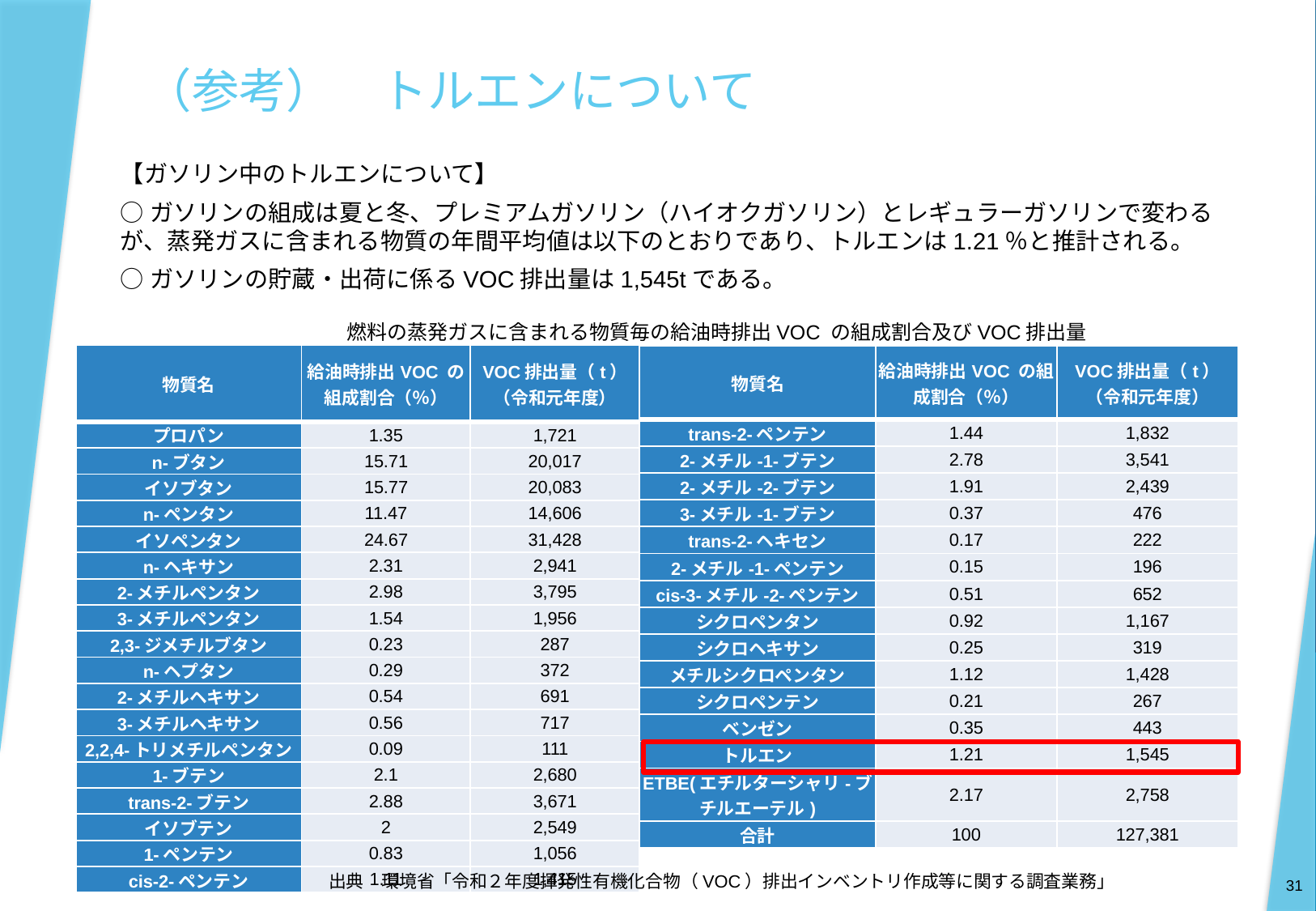

（参考）　トルエンについて
【ガソリン中のトルエンについて】
○ガソリンの組成は夏と冬、プレミアムガソリン（ハイオクガソリン）とレギュラーガソリンで変わるが、蒸発ガスに含まれる物質の年間平均値は以下のとおりであり、トルエンは1.21％と推計される。
○ガソリンの貯蔵・出荷に係るVOC排出量は1,545tである。
燃料の蒸発ガスに含まれる物質毎の給油時排出VOC の組成割合及びVOC排出量
| 物質名 | 給油時排出VOC の組成割合（％） | VOC排出量（t） （令和元年度） |
| --- | --- | --- |
| プロパン | 1.35 | 1,721 |
| n-ブタン | 15.71 | 20,017 |
| イソブタン | 15.77 | 20,083 |
| n-ペンタン | 11.47 | 14,606 |
| イソペンタン | 24.67 | 31,428 |
| n-ヘキサン | 2.31 | 2,941 |
| 2-メチルペンタン | 2.98 | 3,795 |
| 3-メチルペンタン | 1.54 | 1,956 |
| 2,3-ジメチルブタン | 0.23 | 287 |
| n-ヘプタン | 0.29 | 372 |
| 2-メチルヘキサン | 0.54 | 691 |
| 3-メチルヘキサン | 0.56 | 717 |
| 2,2,4-トリメチルペンタン | 0.09 | 111 |
| 1-ブテン | 2.1 | 2,680 |
| trans-2-ブテン | 2.88 | 3,671 |
| イソブテン | 2 | 2,549 |
| 1-ペンテン | 0.83 | 1,056 |
| cis-2-ペンテン | 1.11 | 1,415 |
| 物質名 | 給油時排出VOC の組成割合（％） | VOC排出量（t） （令和元年度） |
| --- | --- | --- |
| trans-2-ペンテン | 1.44 | 1,832 |
| 2-メチル-1-ブテン | 2.78 | 3,541 |
| 2-メチル-2-ブテン | 1.91 | 2,439 |
| 3-メチル-1-ブテン | 0.37 | 476 |
| trans-2-ヘキセン | 0.17 | 222 |
| 2-メチル-1-ペンテン | 0.15 | 196 |
| cis-3-メチル-2-ペンテン | 0.51 | 652 |
| シクロペンタン | 0.92 | 1,167 |
| シクロヘキサン | 0.25 | 319 |
| メチルシクロペンタン | 1.12 | 1,428 |
| シクロペンテン | 0.21 | 267 |
| ベンゼン | 0.35 | 443 |
| トルエン | 1.21 | 1,545 |
| ETBE(エチルターシャリ-ブチルエーテル) | 2.17 | 2,758 |
| 合計 | 100 | 127,381 |

31
出典　環境省「令和２年度揮発性有機化合物（VOC）排出インベントリ作成等に関する調査業務」